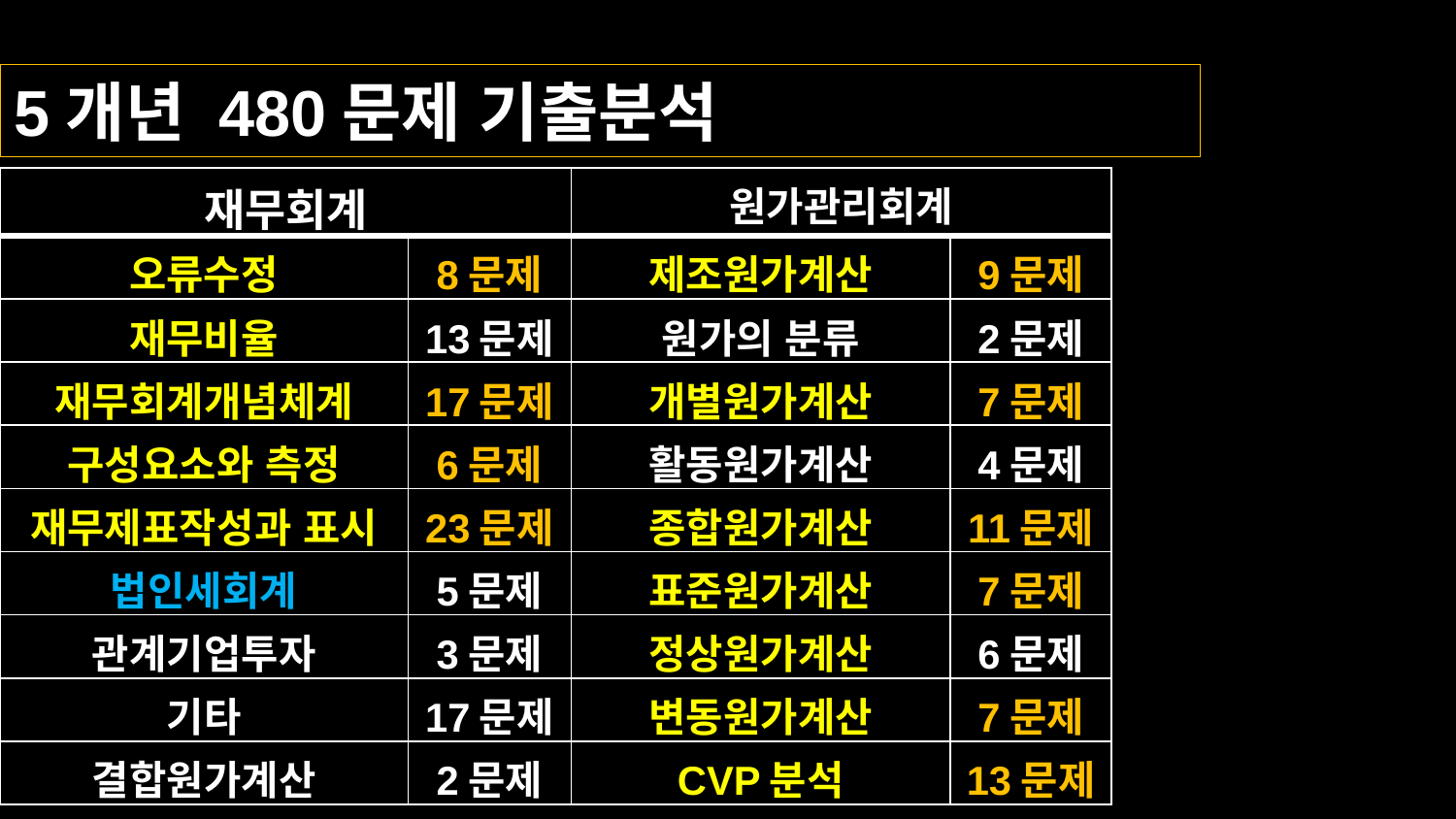

5개년 480문제 기출분석
| 재무회계 |  | 원가관리회계 |  |
| --- | --- | --- | --- |
| 오류수정 | 8문제 | 제조원가계산 | 9문제 |
| 재무비율 | 13문제 | 원가의 분류 | 2문제 |
| 재무회계개념체계 | 17문제 | 개별원가계산 | 7문제 |
| 구성요소와 측정 | 6문제 | 활동원가계산 | 4문제 |
| 재무제표작성과 표시 | 23문제 | 종합원가계산 | 11문제 |
| 법인세회계 | 5문제 | 표준원가계산 | 7문제 |
| 관계기업투자 | 3문제 | 정상원가계산 | 6문제 |
| 기타 | 17문제 | 변동원가계산 | 7문제 |
| 결합원가계산 | 2문제 | CVP분석 | 13문제 |